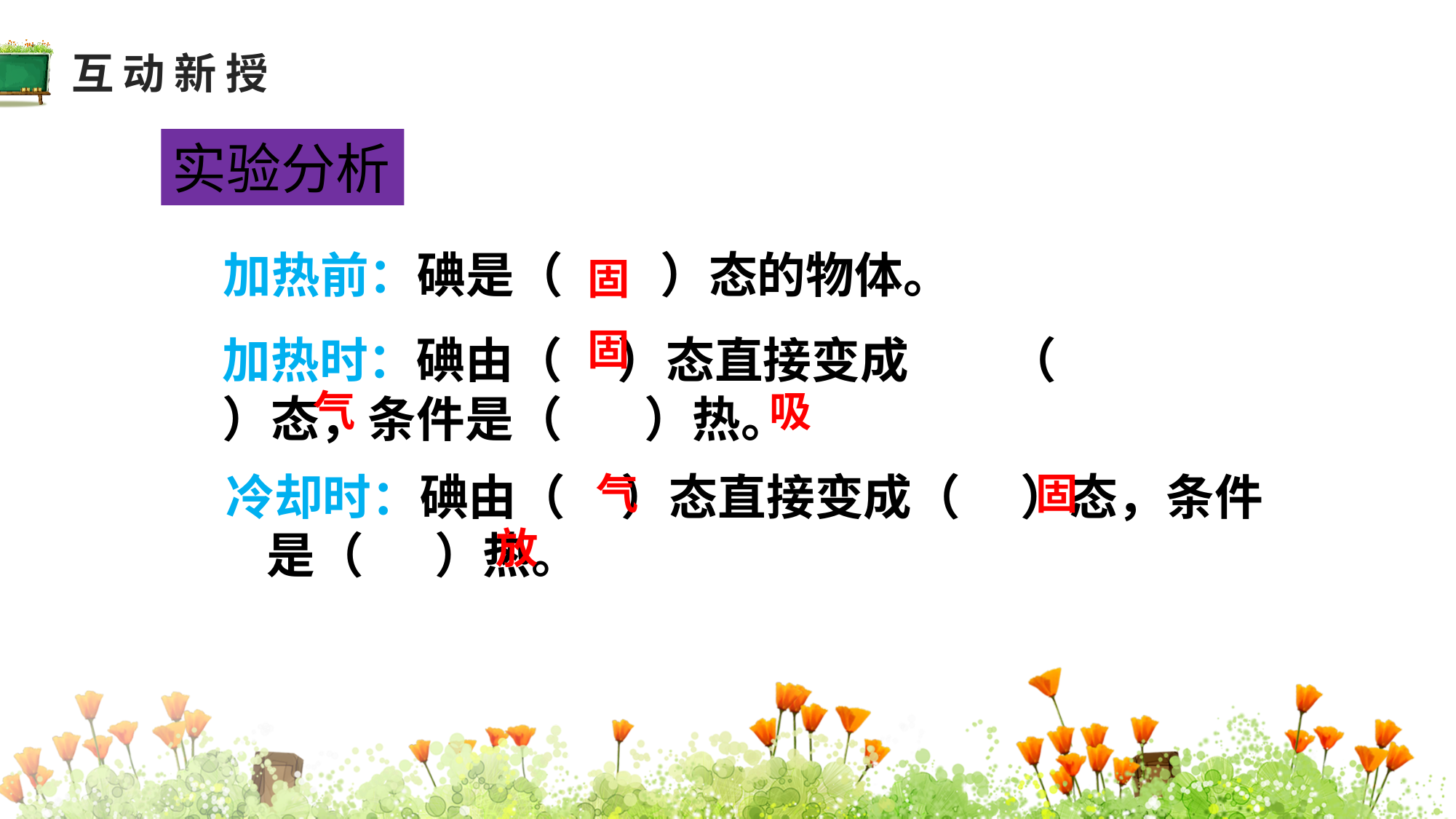

互动新授
实验分析
加热前：碘是（　　）态的物体。
冷却时：碘由（     ）态直接变成（ 　）态，条件是（　  ）热。
加热时：碘由（     ）态直接变成         （     ）态，条件是（　   ）热。
固
固
气
吸
气
固
放